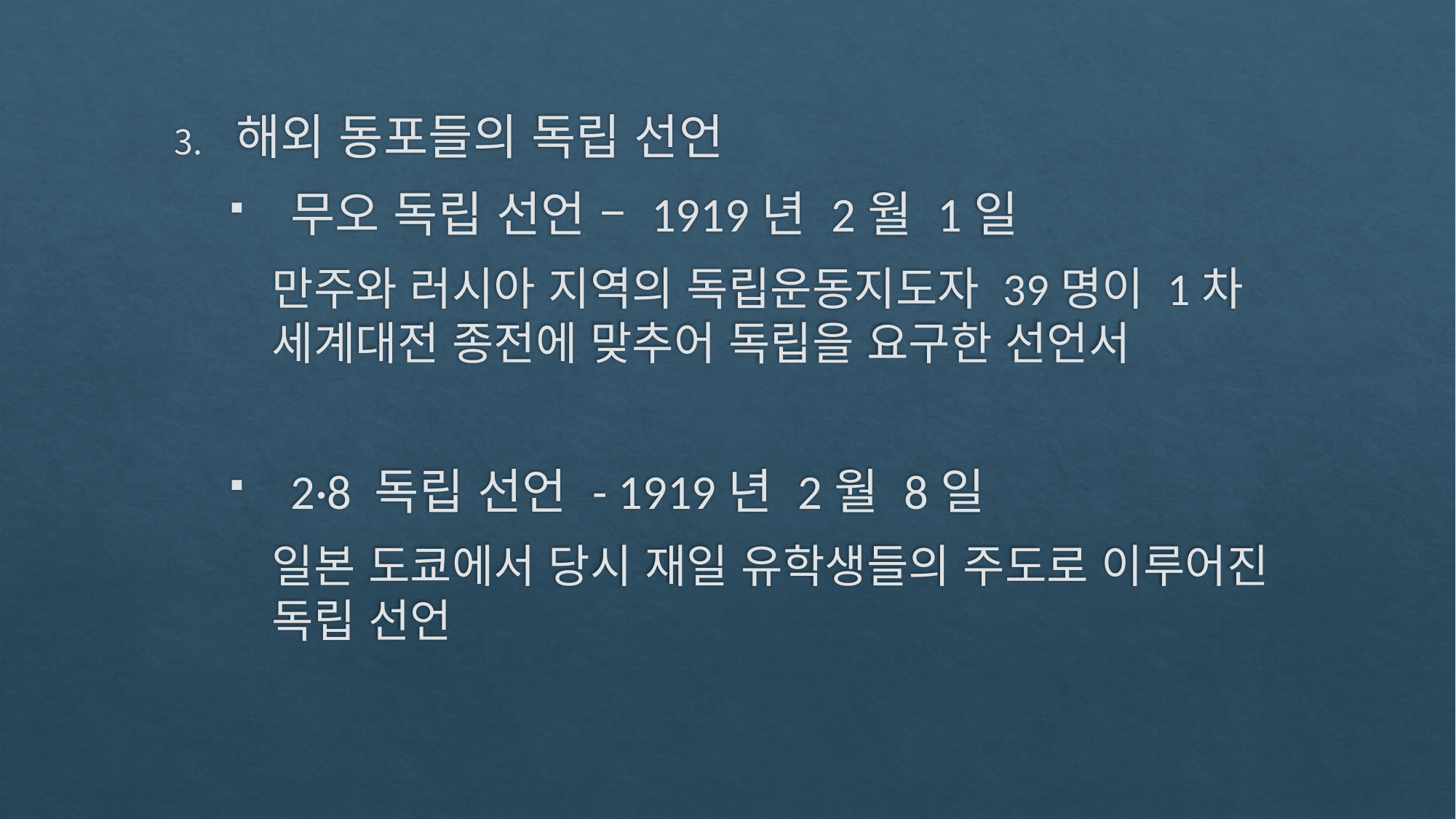

해외 동포들의 독립 선언
무오 독립 선언 – 1919년 2월 1일
만주와 러시아 지역의 독립운동지도자 39명이 1차 세계대전 종전에 맞추어 독립을 요구한 선언서

2·8 독립 선언 - 1919년 2월 8일
일본 도쿄에서 당시 재일 유학생들의 주도로 이루어진 독립 선언